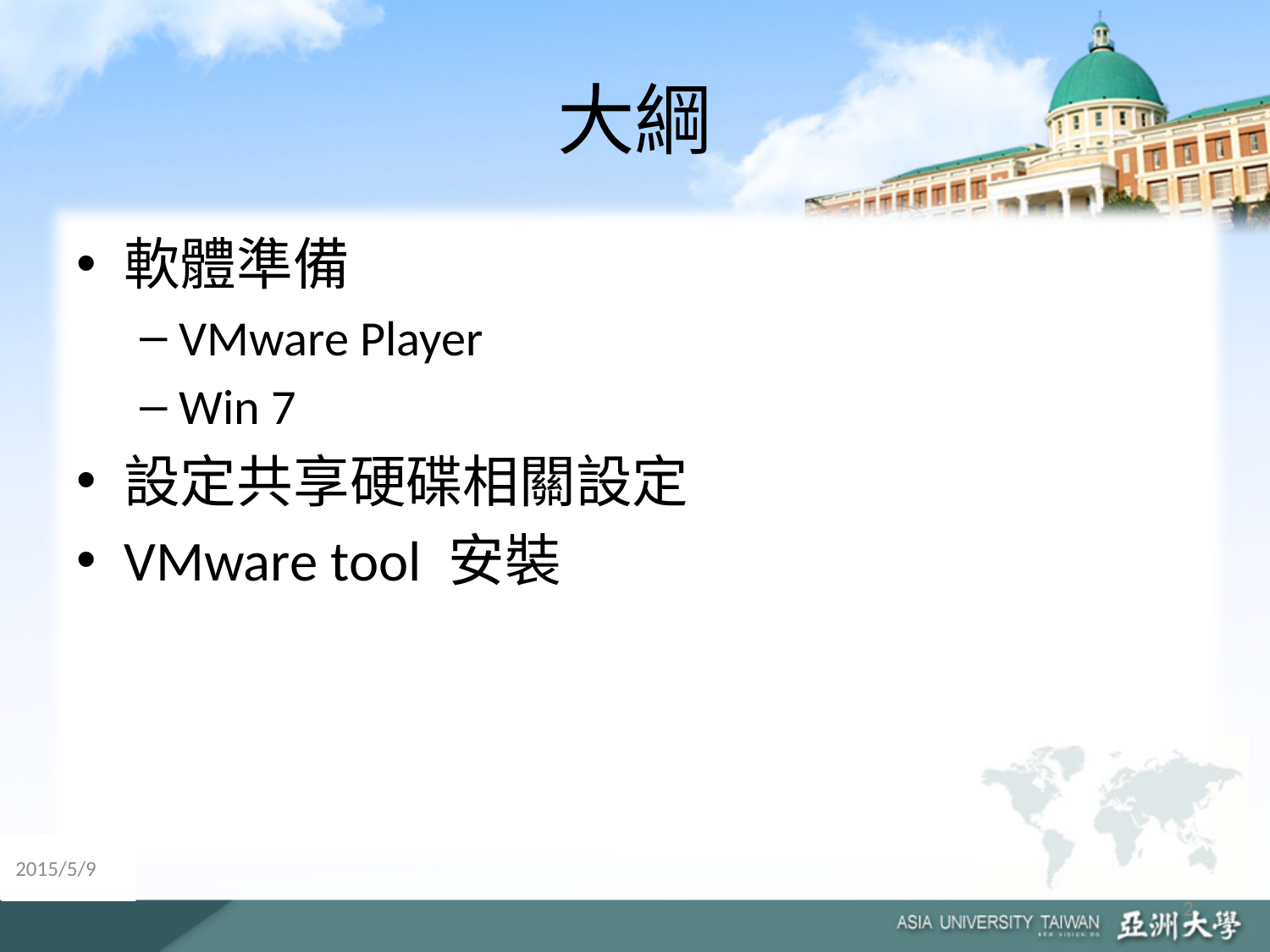

# 大綱
軟體準備
VMware Player
Win 7
設定共享硬碟相關設定
VMware tool 安裝

2015/5/9
2